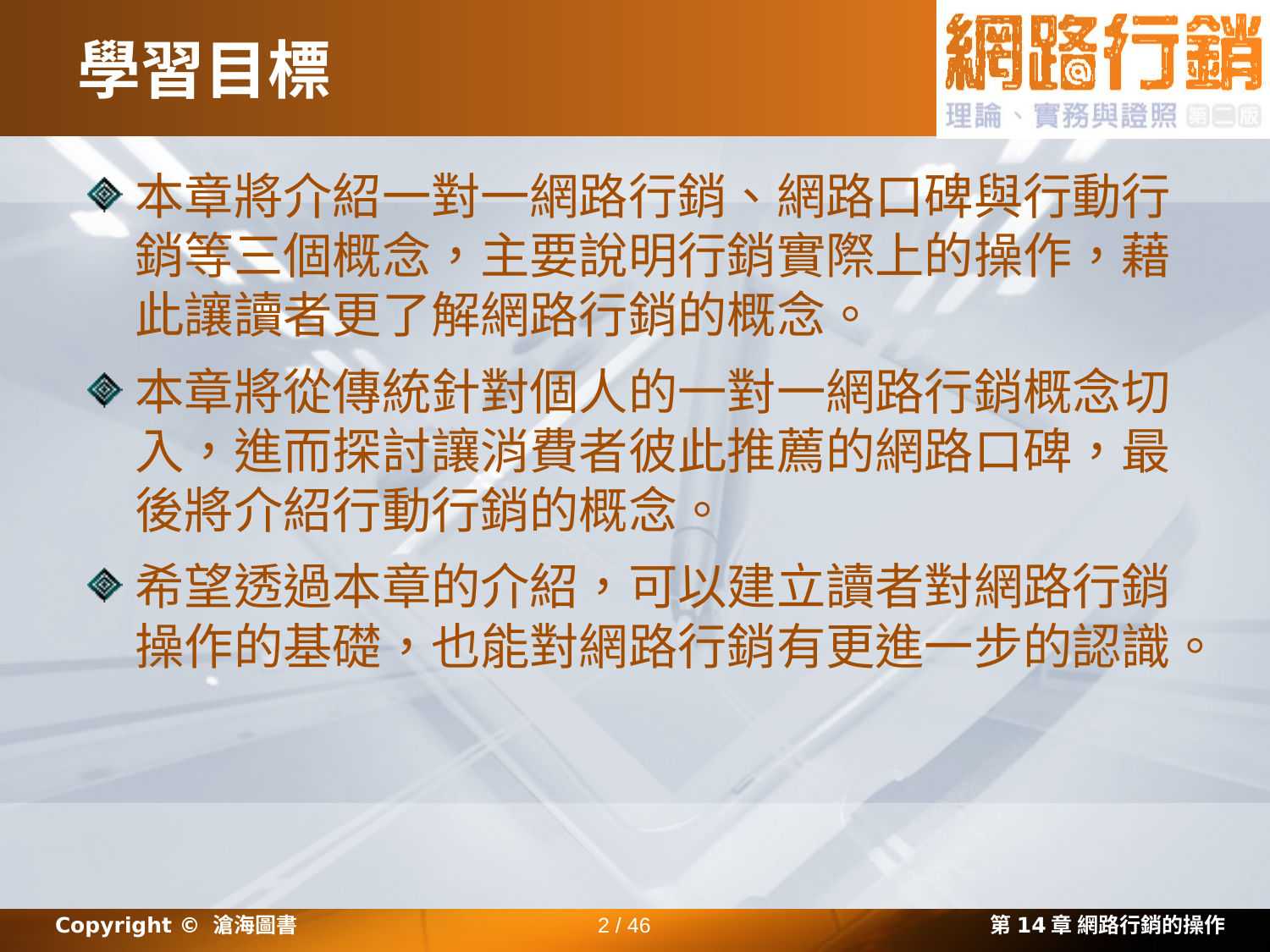

# 學習目標
本章將介紹一對一網路行銷、網路口碑與行動行銷等三個概念，主要說明行銷實際上的操作，藉此讓讀者更了解網路行銷的概念。
本章將從傳統針對個人的一對一網路行銷概念切入，進而探討讓消費者彼此推薦的網路口碑，最後將介紹行動行銷的概念。
希望透過本章的介紹，可以建立讀者對網路行銷操作的基礎，也能對網路行銷有更進一步的認識。
Copyright © 滄海圖書
2 / 46
第14章 網路行銷的操作